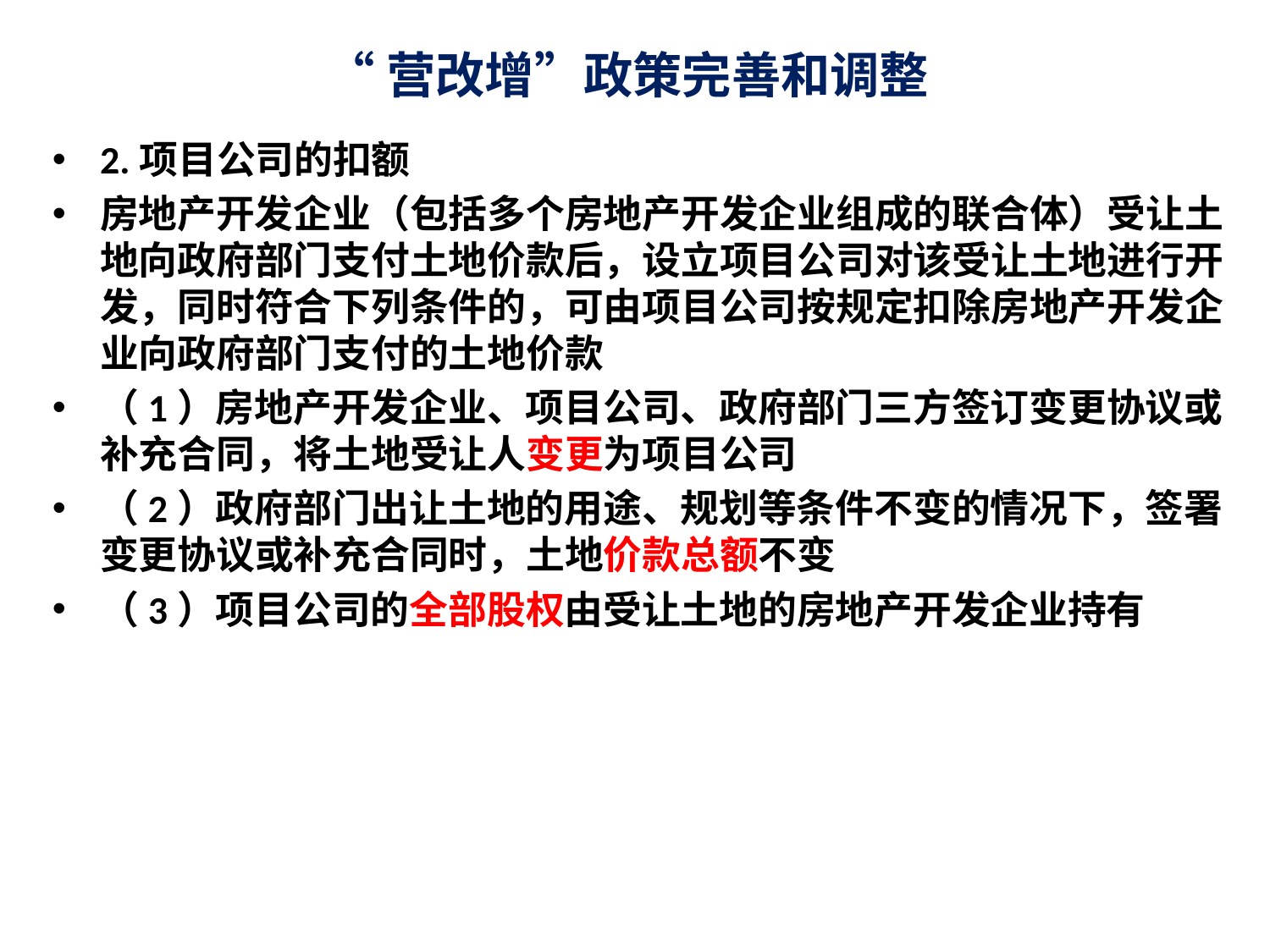

# “营改增”政策完善和调整
2.项目公司的扣额
房地产开发企业（包括多个房地产开发企业组成的联合体）受让土地向政府部门支付土地价款后，设立项目公司对该受让土地进行开发，同时符合下列条件的，可由项目公司按规定扣除房地产开发企业向政府部门支付的土地价款
（1）房地产开发企业、项目公司、政府部门三方签订变更协议或补充合同，将土地受让人变更为项目公司
（2）政府部门出让土地的用途、规划等条件不变的情况下，签署变更协议或补充合同时，土地价款总额不变
（3）项目公司的全部股权由受让土地的房地产开发企业持有